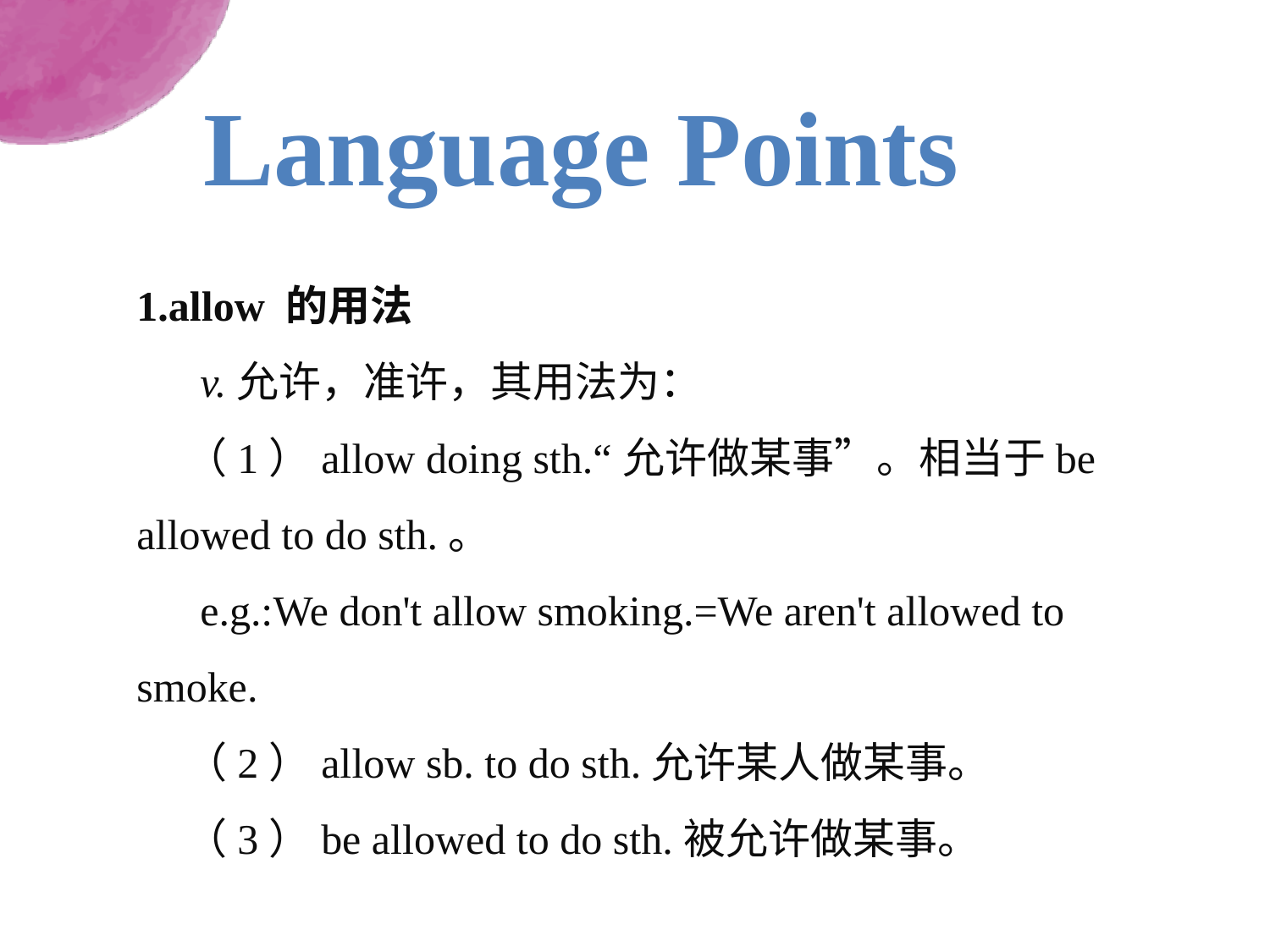

Language Points
1.allow 的用法
      v.允许，准许，其用法为：
    （1）allow doing sth.“允许做某事”。相当于be allowed to do sth.。
      e.g.:We don't allow smoking.=We aren't allowed to smoke.
    （2）allow sb. to do sth.允许某人做某事。
    （3）be allowed to do sth.被允许做某事。